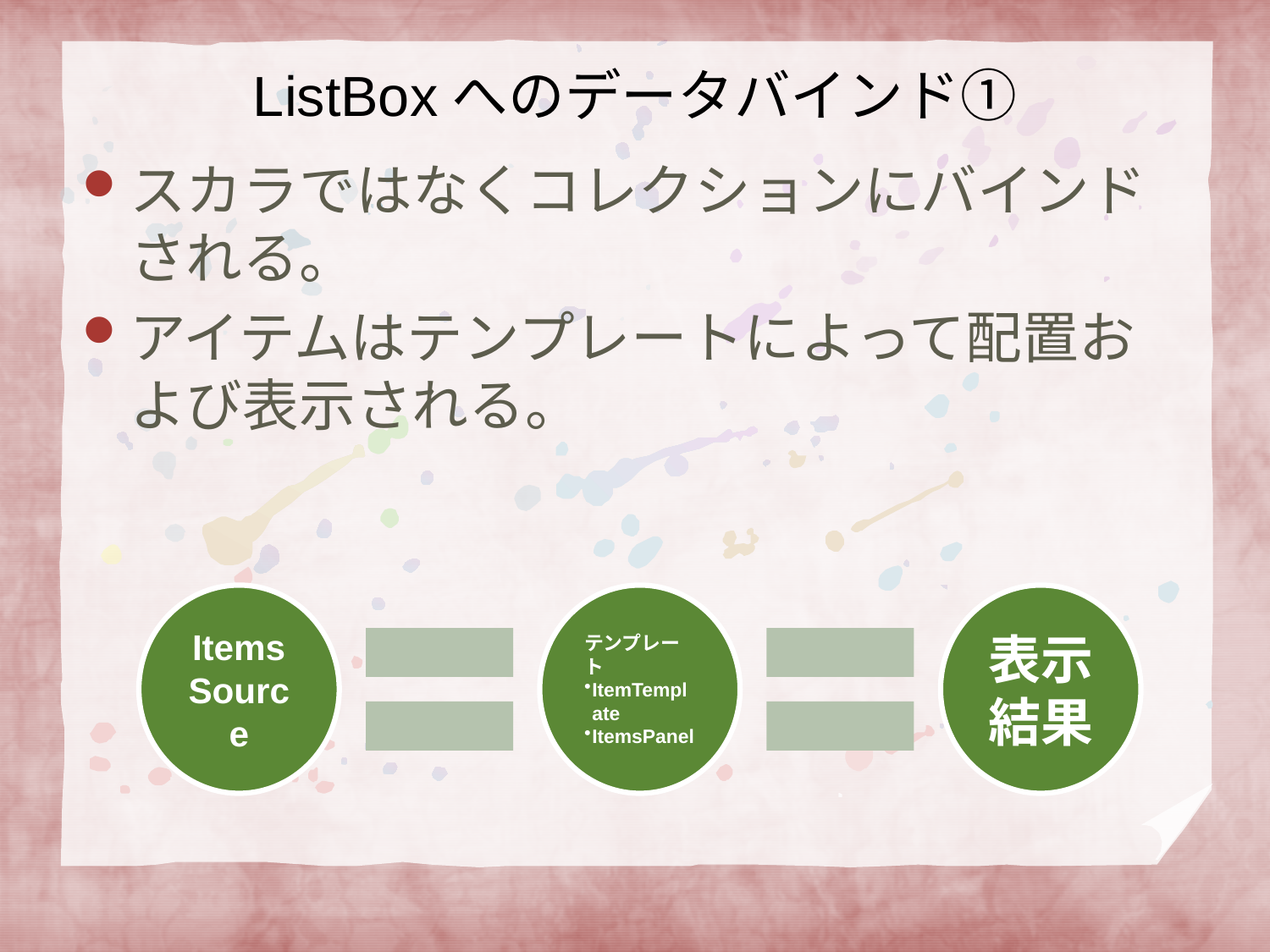

# ListBoxへのデータバインド①
スカラではなくコレクションにバインドされる。
アイテムはテンプレートによって配置および表示される。
Items
Source
ItemTemplate
表示結果
ItemsPanel
テンプレート